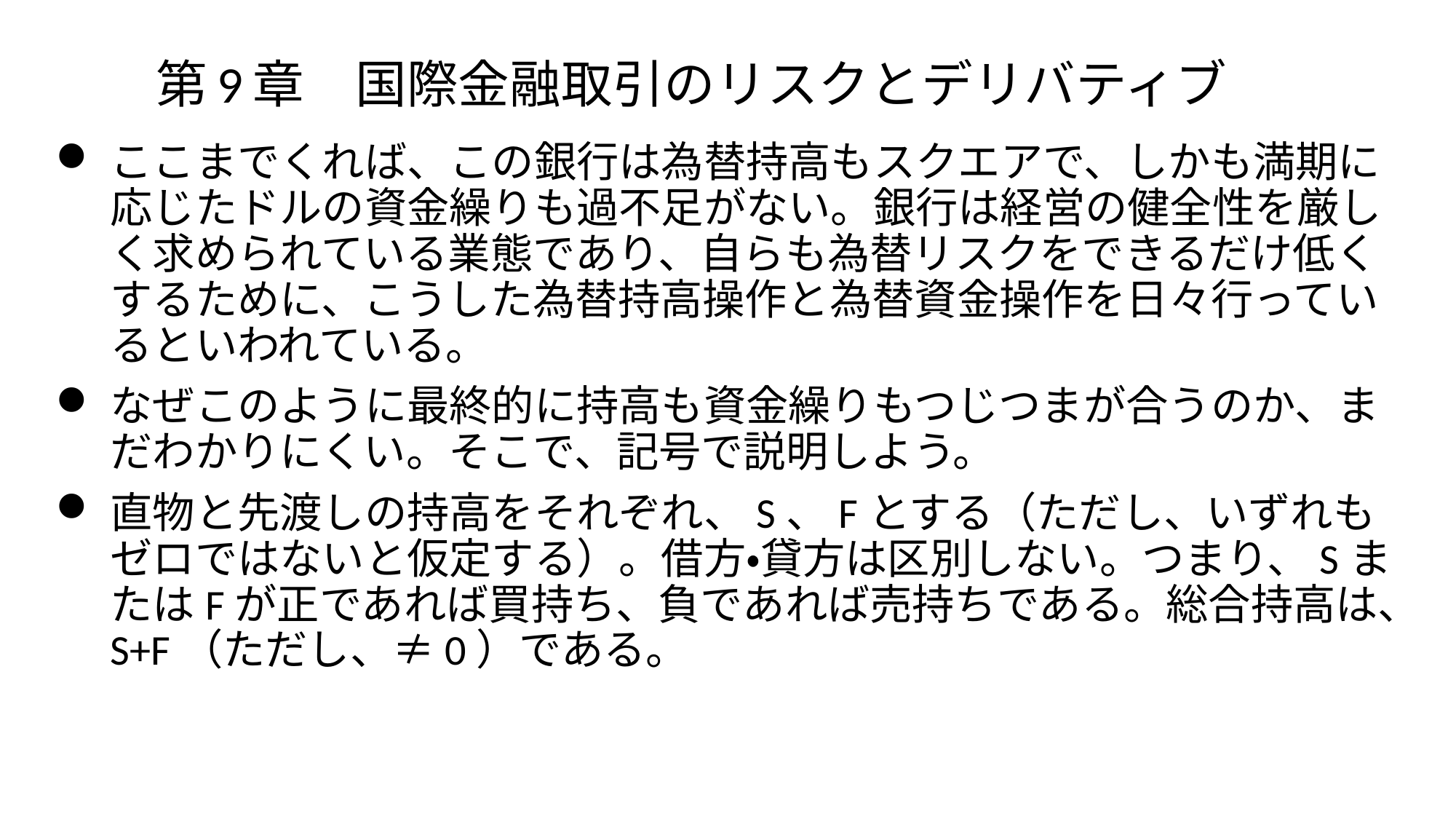

# 第9章　国際金融取引のリスクとデリバティブ
ここまでくれば、この銀行は為替持高もスクエアで、しかも満期に応じたドルの資金繰りも過不足がない。銀行は経営の健全性を厳しく求められている業態であり、自らも為替リスクをできるだけ低くするために、こうした為替持高操作と為替資金操作を日々行っているといわれている。
なぜこのように最終的に持高も資金繰りもつじつまが合うのか、まだわかりにくい。そこで、記号で説明しよう。
直物と先渡しの持高をそれぞれ、S、Fとする（ただし、いずれもゼロではないと仮定する）。借方・貸方は区別しない。つまり、SまたはFが正であれば買持ち、負であれば売持ちである。総合持高は、S+F（ただし、≠0）である。